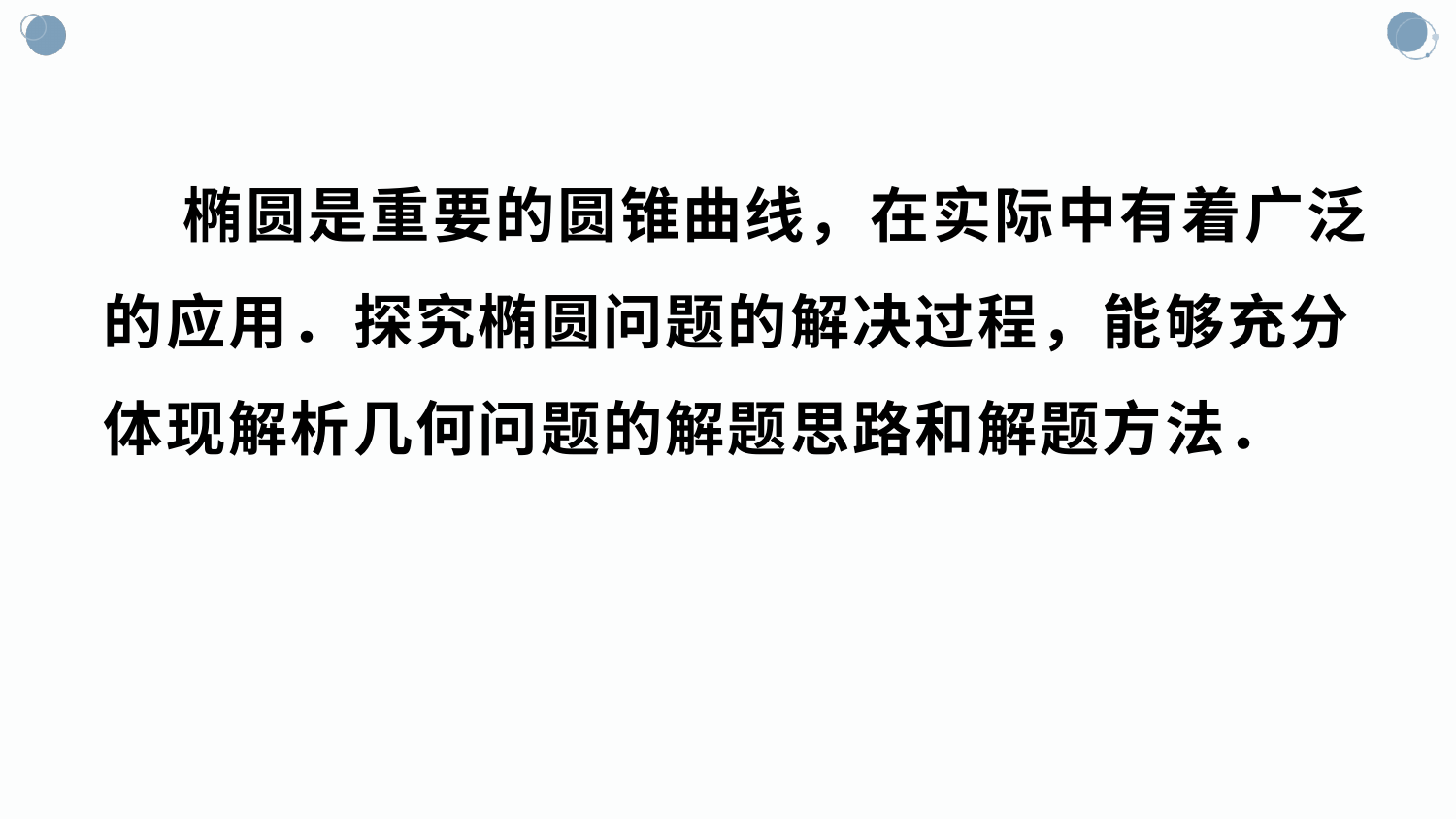

椭圆是重要的圆锥曲线，在实际中有着广泛的应用．探究椭圆问题的解决过程，能够充分体现解析几何问题的解题思路和解题方法．